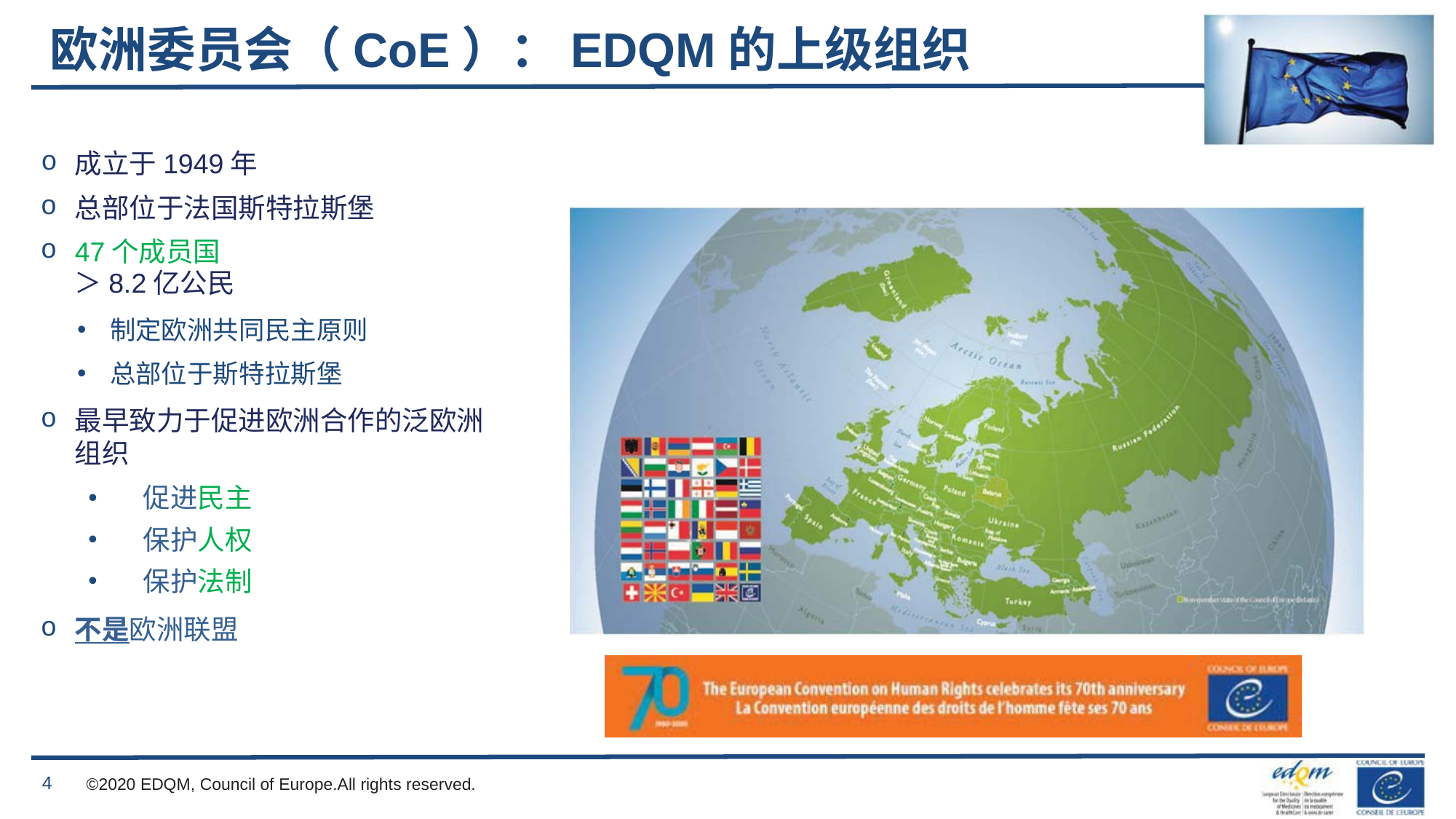

# 欧洲委员会（CoE）：EDQM的上级组织
成立于1949年
总部位于法国斯特拉斯堡
47个成员国
＞8.2亿公民
制定欧洲共同民主原则
总部位于斯特拉斯堡
最早致力于促进欧洲合作的泛欧洲组织
促进民主
保护人权
保护法制
不是欧洲联盟

4
©2020 EDQM, Council of Europe.All rights reserved.